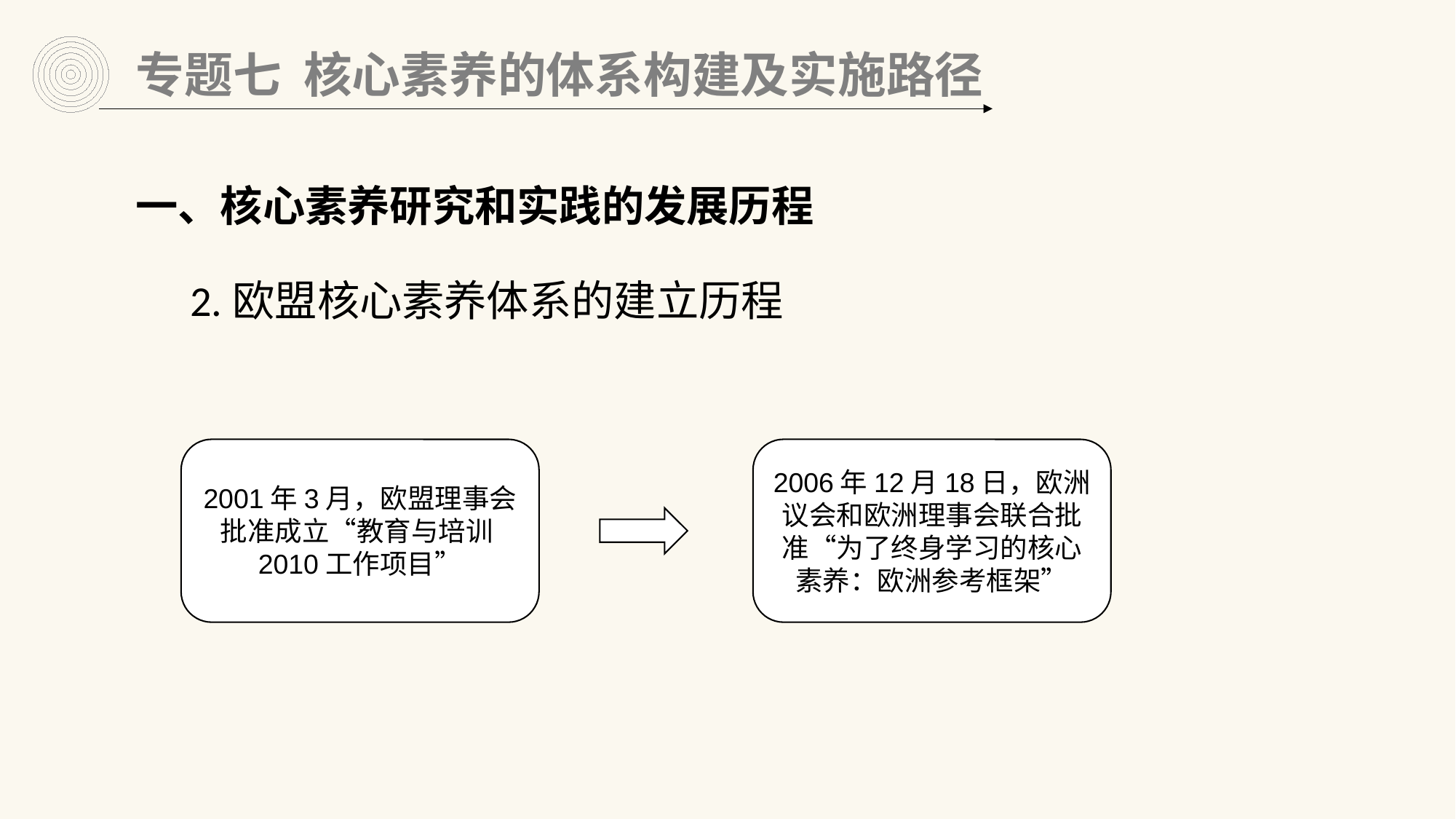

专题七  核心素养的体系构建及实施路径
一、核心素养研究和实践的发展历程
2.欧盟核心素养体系的建立历程

2001年3月，欧盟理事会批准成立“教育与培训2010工作项目”
2006年12月18日，欧洲议会和欧洲理事会联合批准“为了终身学习的核心素养：欧洲参考框架”